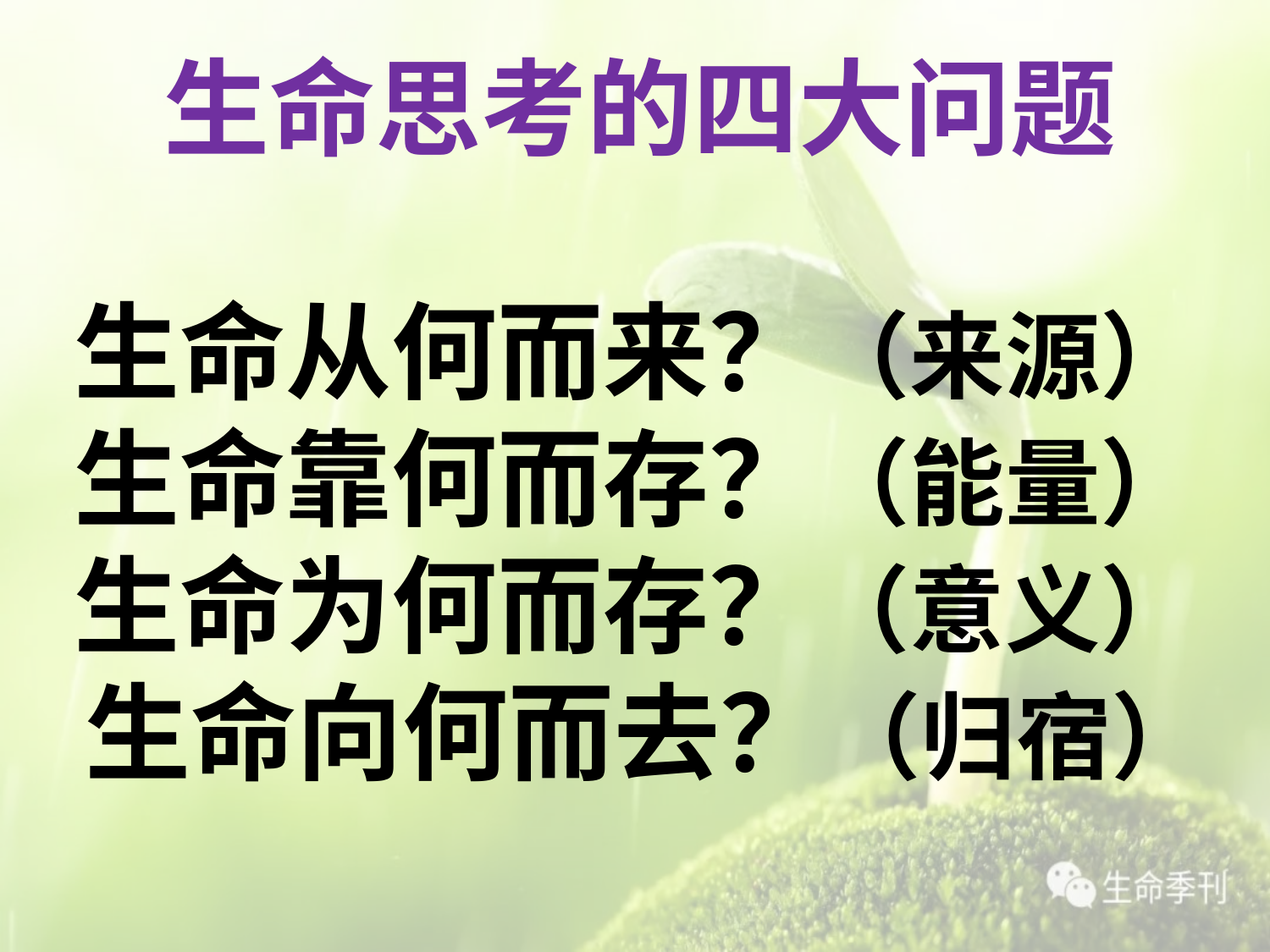

生命思考的四大问题
# 生命从何而来？（来源） 生命靠何而存？（能量） 生命为何而存？（意义） 生命向何而去？（归宿）